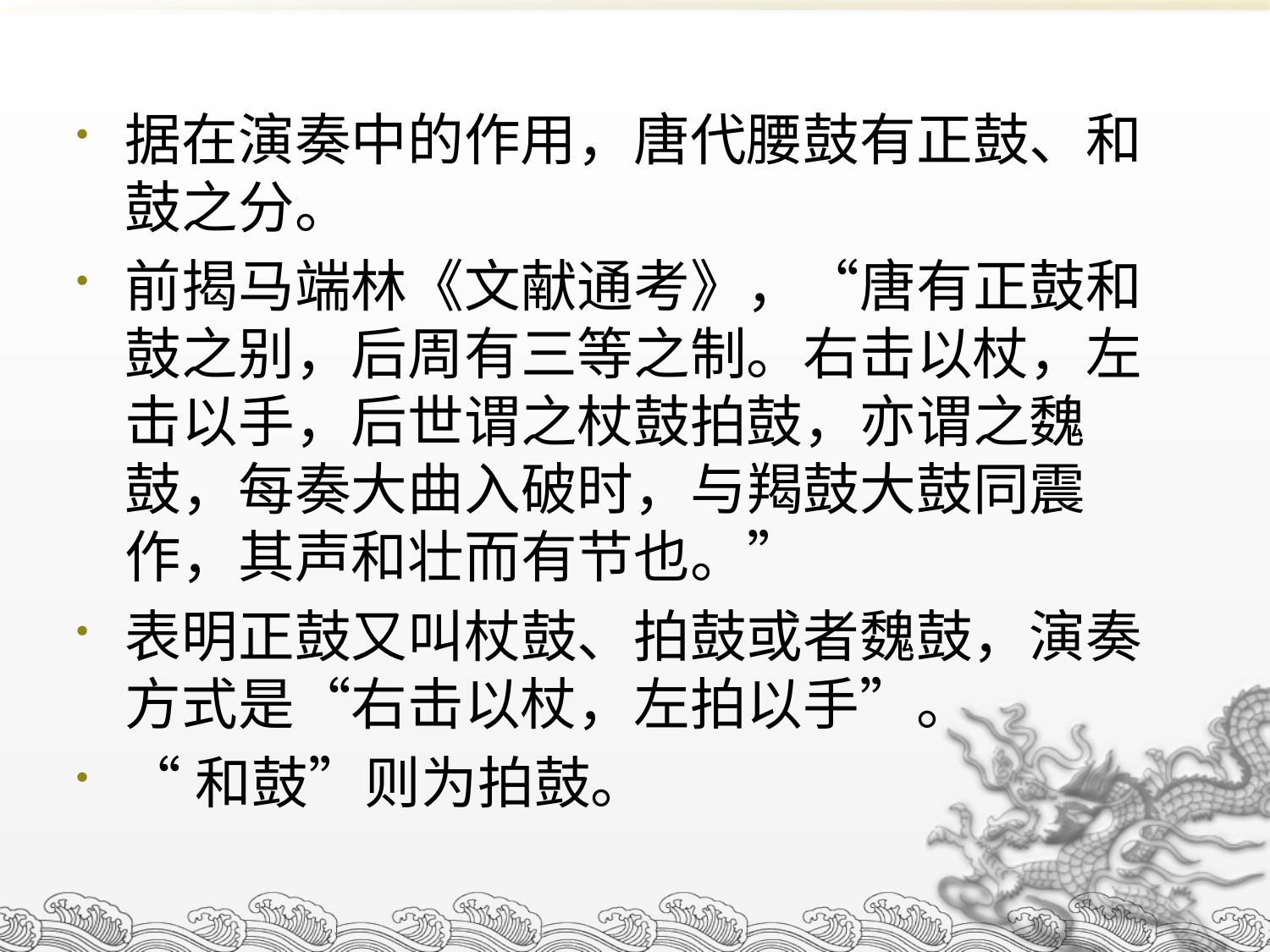

#
据在演奏中的作用，唐代腰鼓有正鼓、和鼓之分。
前揭马端林《文献通考》，“唐有正鼓和鼓之别，后周有三等之制。右击以杖，左击以手，后世谓之杖鼓拍鼓，亦谓之魏鼓，每奏大曲入破时，与羯鼓大鼓同震作，其声和壮而有节也。”
表明正鼓又叫杖鼓、拍鼓或者魏鼓，演奏方式是“右击以杖，左拍以手”。
“和鼓”则为拍鼓。